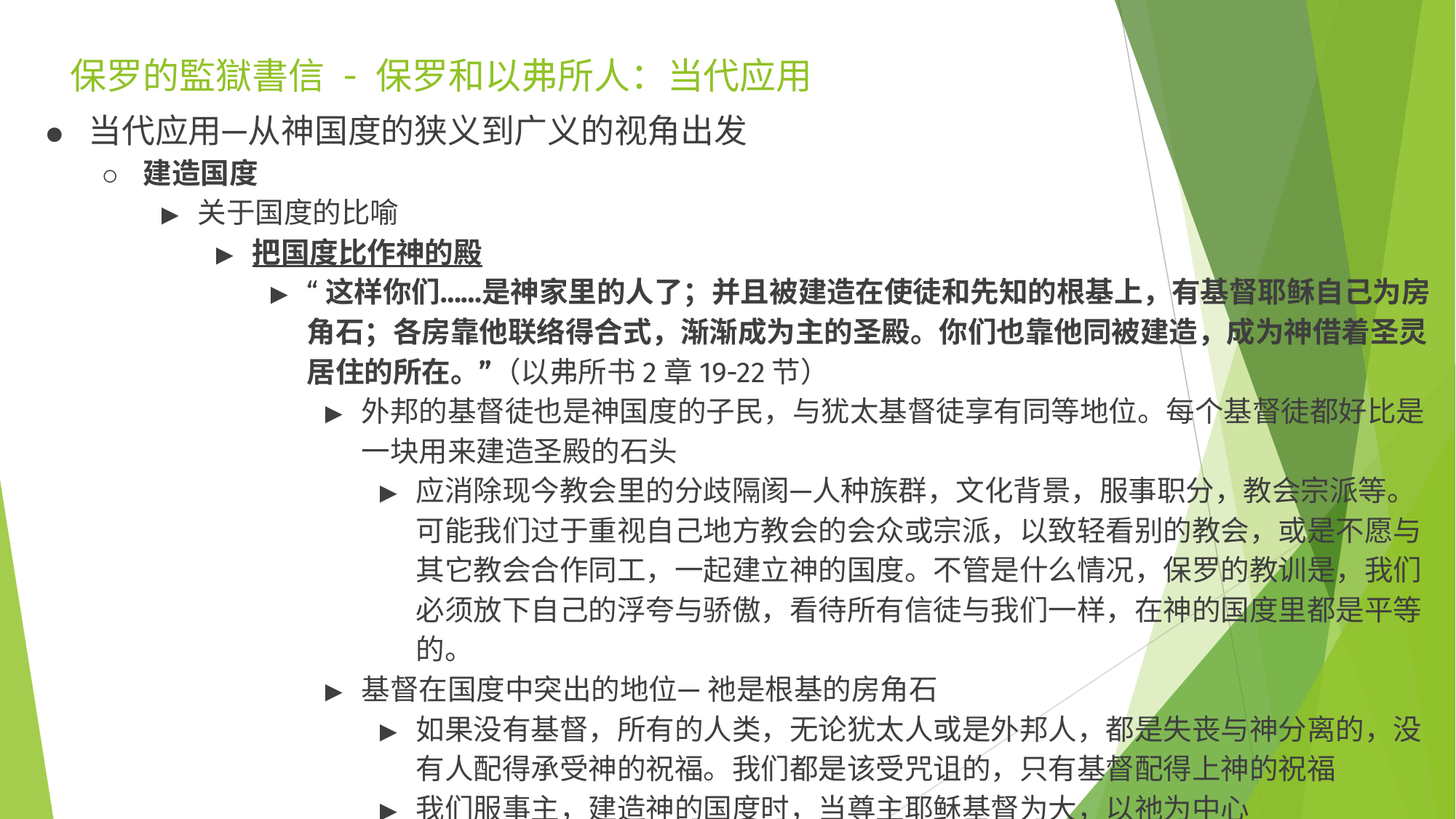

# 保罗的監獄書信 - 保罗和以弗所人：当代应用
当代应用—从神国度的狭义到广义​的视角出发
建造国度
关于国度的比喻
把国度比作神的殿
“这样你们……是神家里的人了；并且被建造在使徒和先知的根基上，有基督耶稣自己为房角石；各房靠他联络得合式，渐渐成为主的圣殿。你们也靠他同被建造，成为神借着圣灵居住的所在。”（以弗所书2章19-22节）​​
外邦的基督徒也是神国度的子民，与犹太基督徒享有同等地位。每个基督徒都好比是一块用来建造圣殿的石头
应消除现今教会里的分歧隔阂—人种族群，文化背景，服事职分，教会宗派等。可能我们过于重视自己地方教会的会众或宗派，以致轻看别的教会，或是不愿与其它教会合作同工，一起建立神的国度。不管是什么情况，保罗的教训是，我们必须放下自己的浮夸与骄傲，看待所有信徒与我们一样，在神的国度里都是平等的。
基督在国度中突出的地位— 祂是根基的房角石
如果没有基督，所有的人类，无论犹太人或是外邦人，都是失丧与神分离的，没有人配得承受神的祝福。我们都是该受咒诅的，只有基督配得上神的祝福
我们服事主，建造神的国度时，当尊主耶稣基督为大，以祂为中心